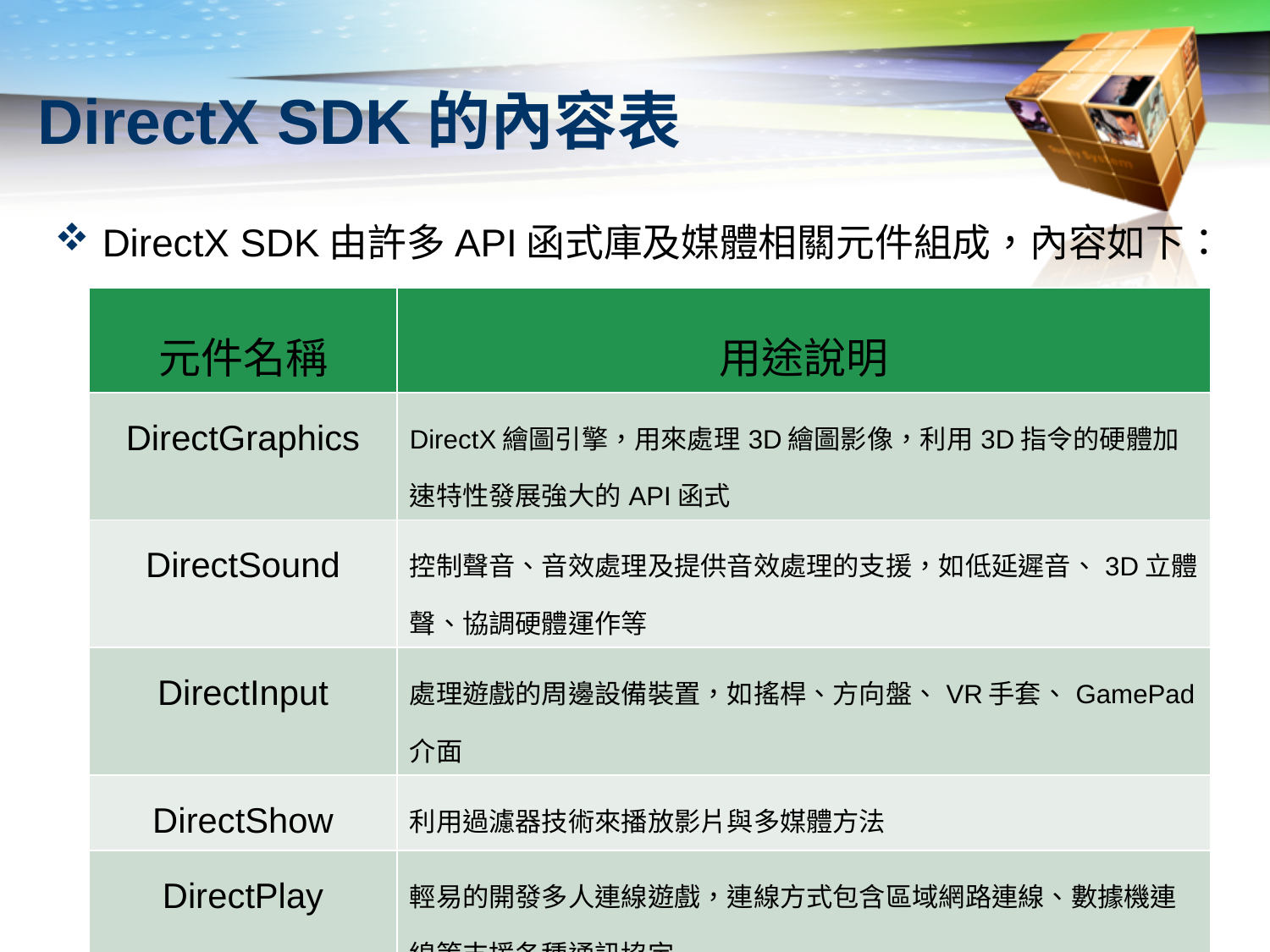

# DirectX SDK的內容表
DirectX SDK由許多API函式庫及媒體相關元件組成，內容如下：
| 元件名稱 | 用途說明 |
| --- | --- |
| DirectGraphics | DirectX繪圖引擎，用來處理3D繪圖影像，利用3D指令的硬體加速特性發展強大的API函式 |
| DirectSound | 控制聲音、音效處理及提供音效處理的支援，如低延遲音、3D立體聲、協調硬體運作等 |
| DirectInput | 處理遊戲的周邊設備裝置，如搖桿、方向盤、VR手套、GamePad介面 |
| DirectShow | 利用過濾器技術來播放影片與多媒體方法 |
| DirectPlay | 輕易的開發多人連線遊戲，連線方式包含區域網路連線、數據機連線等支援各種通訊協定 |